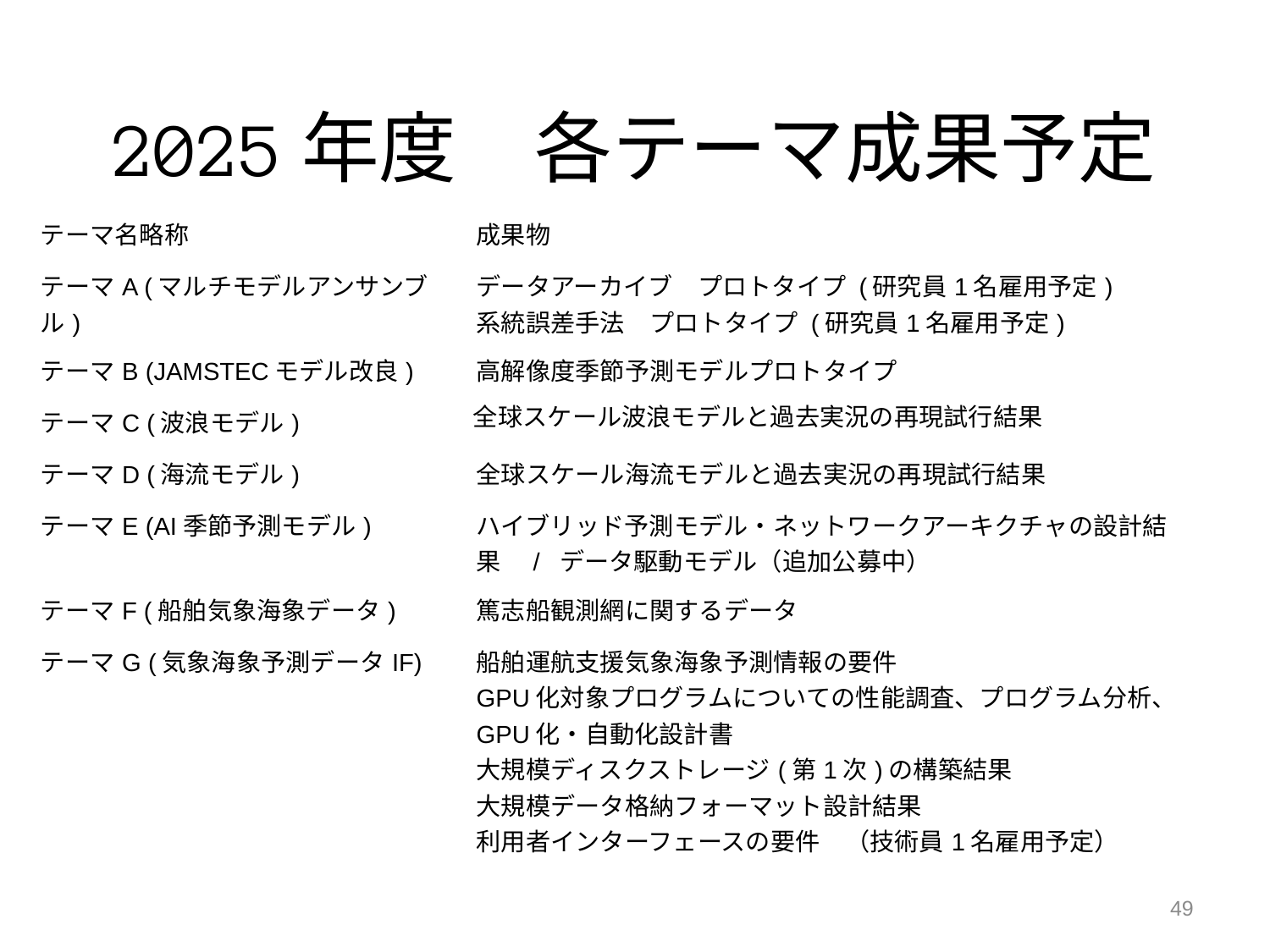

# 2025年度　各テーマ成果予定
| テーマ名略称 | 成果物 |
| --- | --- |
| テーマA (マルチモデルアンサンブル) | データアーカイブ　プロトタイプ (研究員1名雇用予定) 系統誤差手法　プロトタイプ (研究員1名雇用予定) |
| テーマB (JAMSTECモデル改良) | 高解像度季節予測モデルプロトタイプ |
| テーマC (波浪モデル) | 全球スケール波浪モデルと過去実況の再現試行結果 |
| テーマD (海流モデル) | 全球スケール海流モデルと過去実況の再現試行結果 |
| テーマE (AI季節予測モデル) | ハイブリッド予測モデル・ネットワークアーキクチャの設計結果　/ データ駆動モデル（追加公募中） |
| テーマF (船舶気象海象データ) | 篤志船観測網に関するデータ |
| テーマG (気象海象予測データIF) | 船舶運航支援気象海象予測情報の要件 GPU化対象プログラムについての性能調査、プログラム分析、GPU化・自動化設計書 大規模ディスクストレージ(第1次)の構築結果 大規模データ格納フォーマット設計結果 利用者インターフェースの要件　（技術員1名雇用予定） |
49